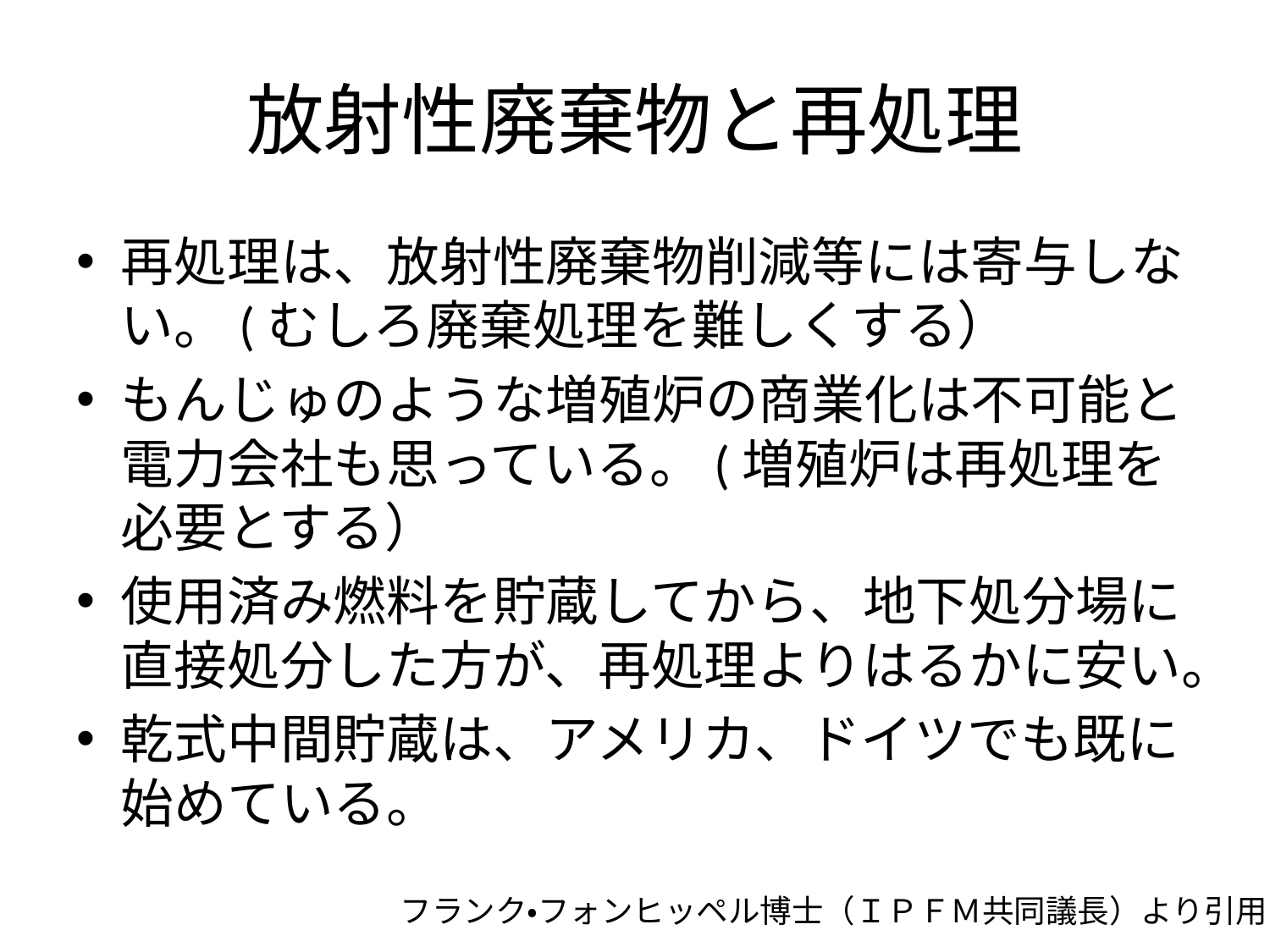

# 放射性廃棄物と再処理
再処理は、放射性廃棄物削減等には寄与しない。(むしろ廃棄処理を難しくする）
もんじゅのような増殖炉の商業化は不可能と電力会社も思っている。(増殖炉は再処理を必要とする）
使用済み燃料を貯蔵してから、地下処分場に直接処分した方が、再処理よりはるかに安い。
乾式中間貯蔵は、アメリカ、ドイツでも既に始めている。
フランク・フォンヒッペル博士（ＩＰＦＭ共同議長）より引用